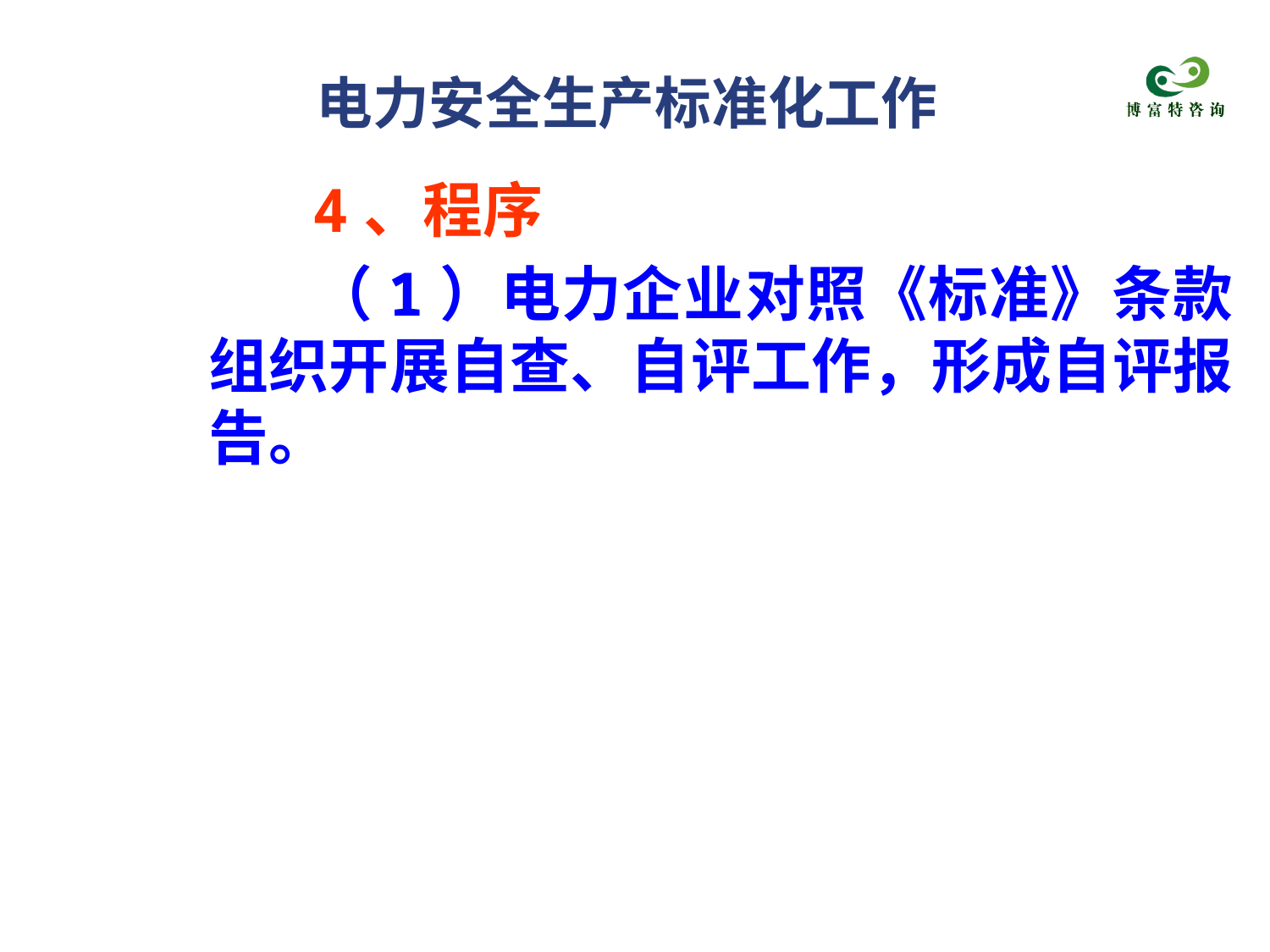

电力安全生产标准化工作
4、程序
（1）电力企业对照《标准》条款组织开展自查、自评工作，形成自评报告。